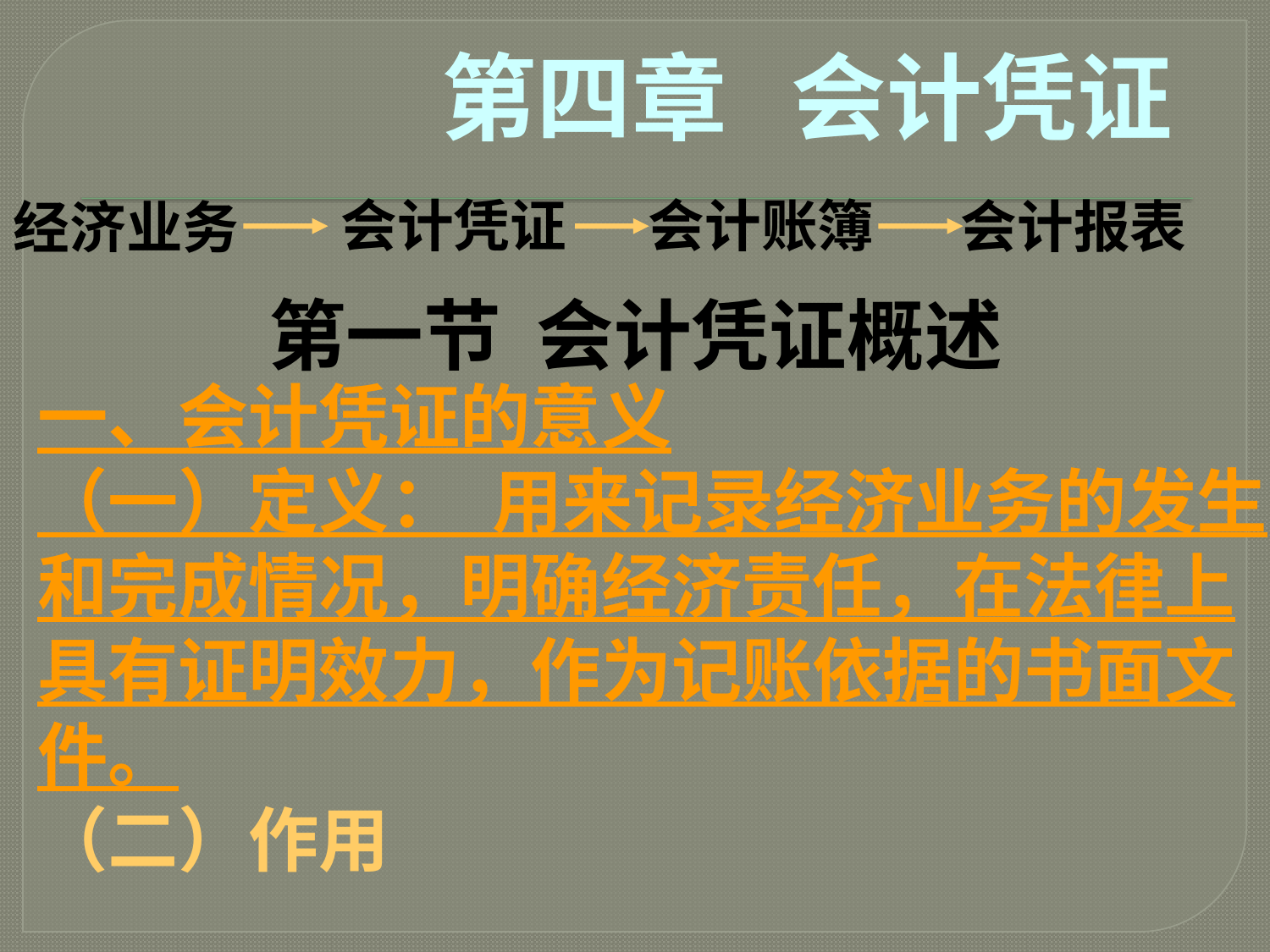

# 第四章   会计凭证
会计凭证
会计账簿
会计报表
经济业务

第一节  会计凭证概述
一、会计凭证的意义
（一）定义：  用来记录经济业务的发生和完成情况，明确经济责任，在法律上具有证明效力，作为记账依据的书面文件。
（二）作用